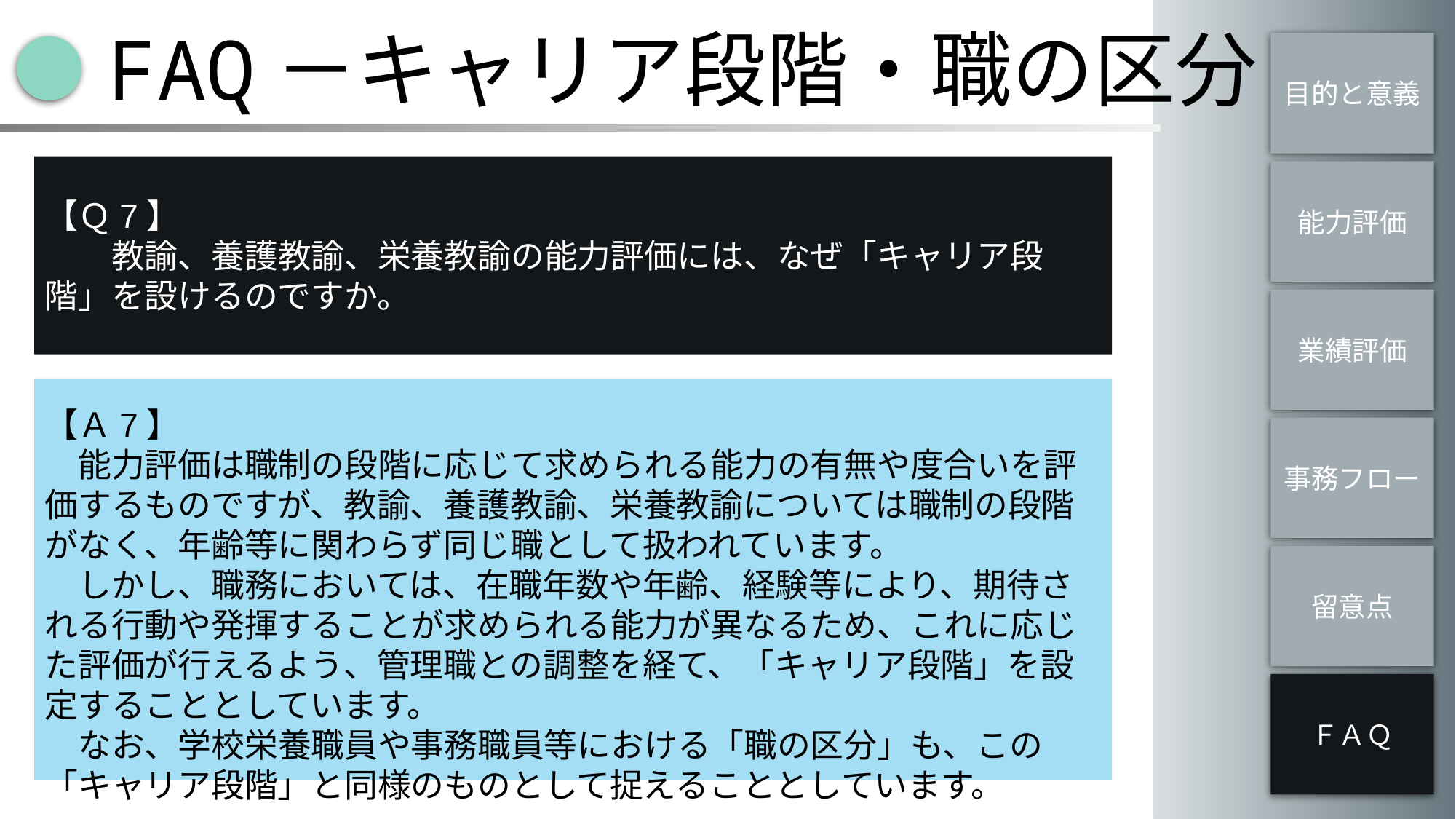

FAQ－キャリア段階・職の区分
目的と意義

【Ｑ7】
　　教諭、養護教諭、栄養教諭の能力評価には、なぜ「キャリア段階」を設けるのですか。
能力評価
業績評価

【Ａ7】
　能力評価は職制の段階に応じて求められる能力の有無や度合いを評価するものですが、教諭、養護教諭、栄養教諭については職制の段階がなく、年齢等に関わらず同じ職として扱われています。
　しかし、職務においては、在職年数や年齢、経験等により、期待される行動や発揮することが求められる能力が異なるため、これに応じた評価が行えるよう、管理職との調整を経て、「キャリア段階」を設定することとしています。
　なお、学校栄養職員や事務職員等における「職の区分」も、この「キャリア段階」と同様のものとして捉えることとしています。
事務フロー
留意点
ＦＡＱ